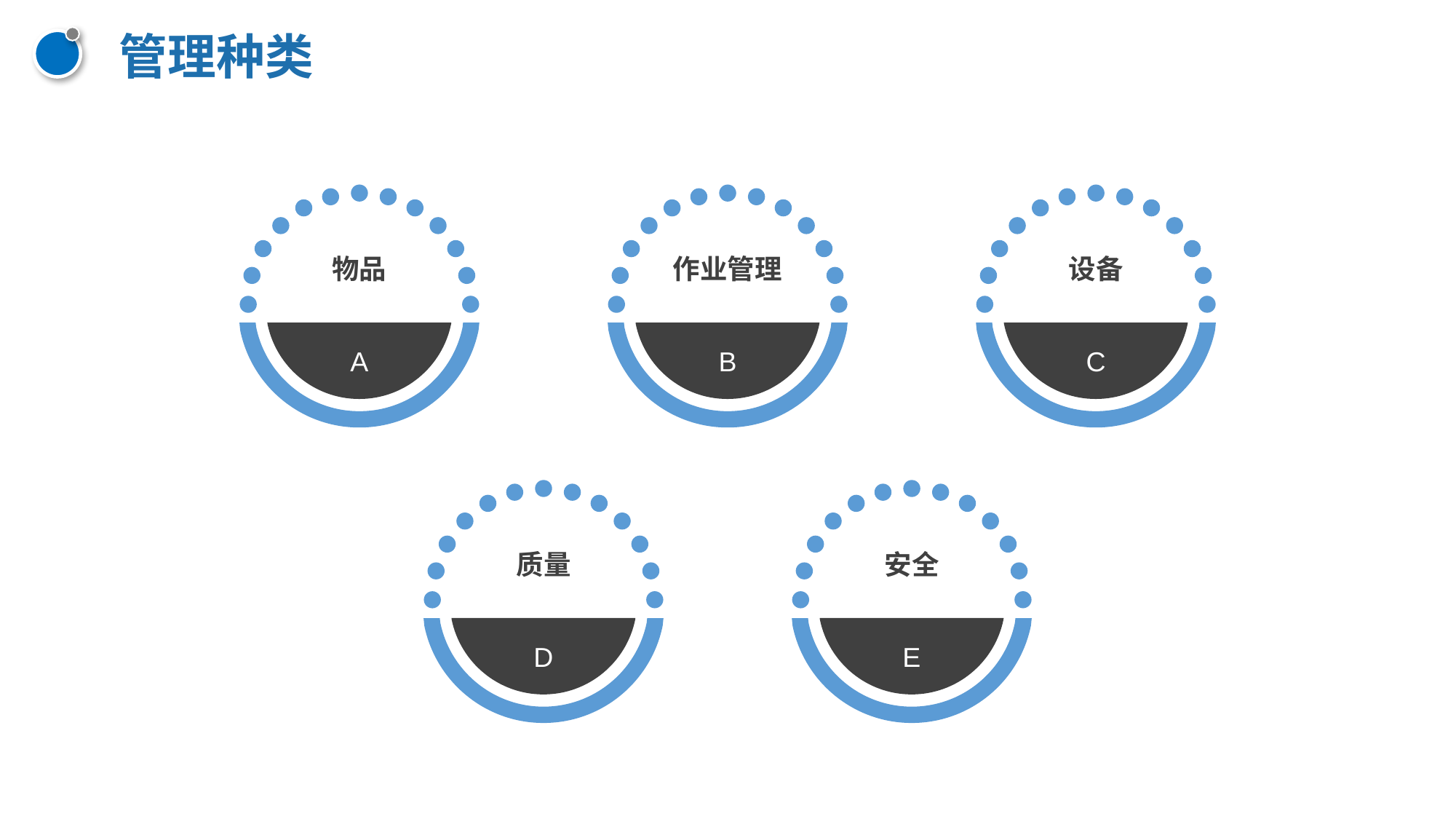

管理种类

物品
作业管理
设备

A

B

C

质量
安全

D

E